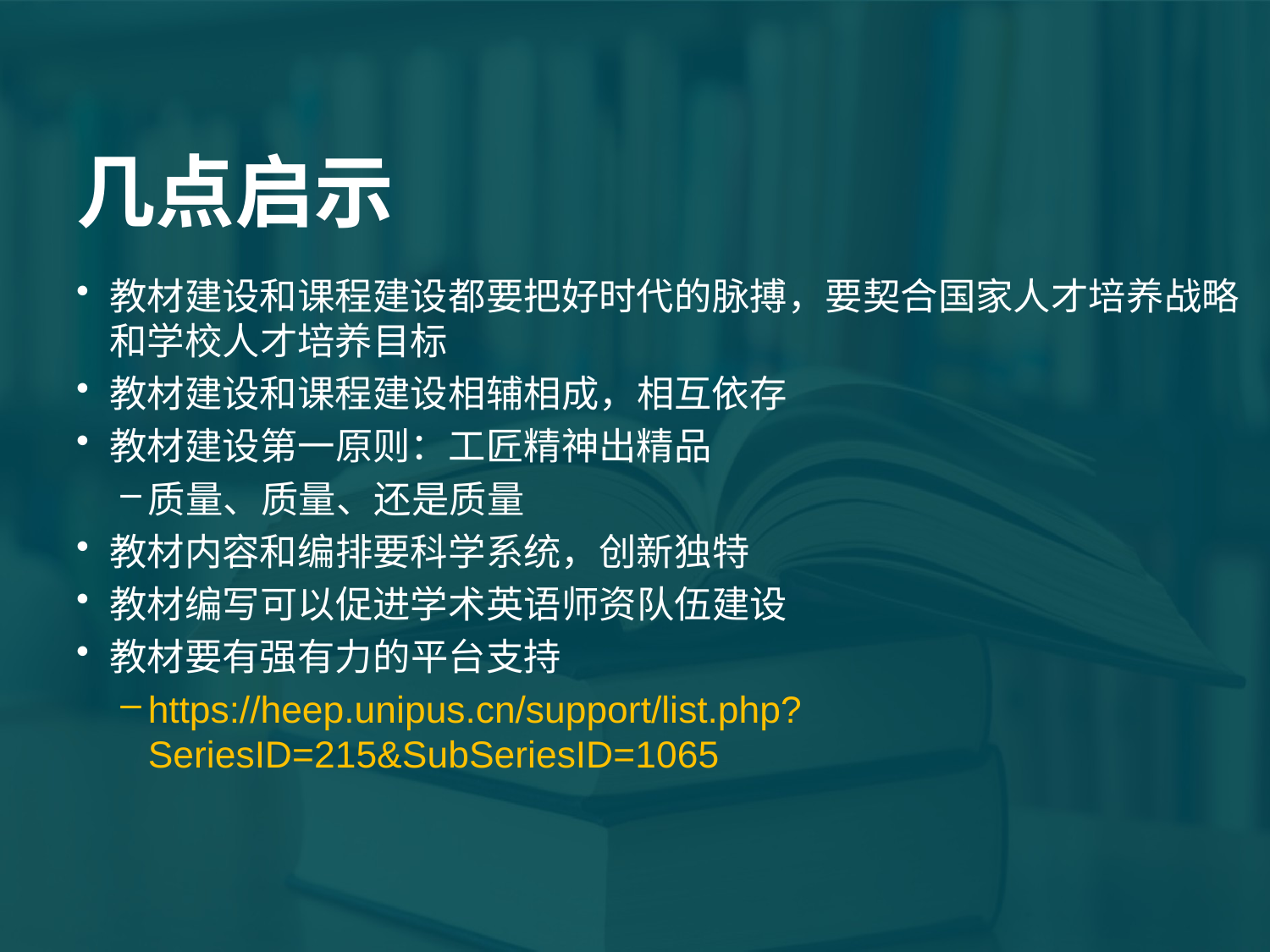

# 几点启示
教材建设和课程建设都要把好时代的脉搏，要契合国家人才培养战略和学校人才培养目标
教材建设和课程建设相辅相成，相互依存
教材建设第一原则：工匠精神出精品
质量、质量、还是质量
教材内容和编排要科学系统，创新独特
教材编写可以促进学术英语师资队伍建设
教材要有强有力的平台支持
https://heep.unipus.cn/support/list.php?SeriesID=215&SubSeriesID=1065